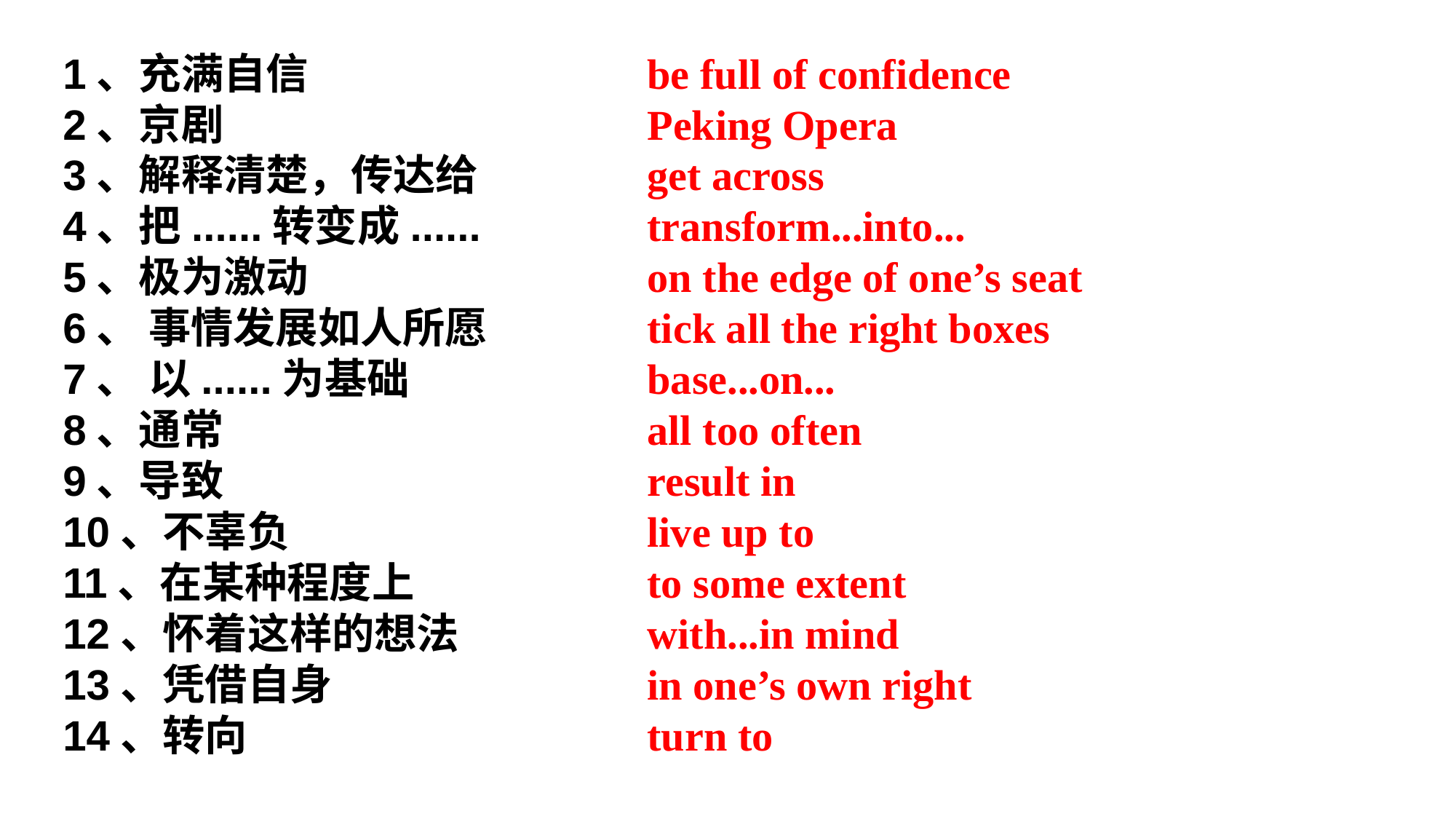

1、充满自信
2、京剧
3、解释清楚，传达给
4、把......转变成......
5、极为激动
6、 事情发展如人所愿
7、 以......为基础
8、通常
9、导致
10、不辜负
11、在某种程度上
12、怀着这样的想法
13、凭借自身
14、转向
be full of confidence
Peking Opera
get across
transform...into...
on the edge of one’s seat
tick all the right boxes
base...on...
all too often
result in
live up to
to some extent
with...in mind
in one’s own right
turn to